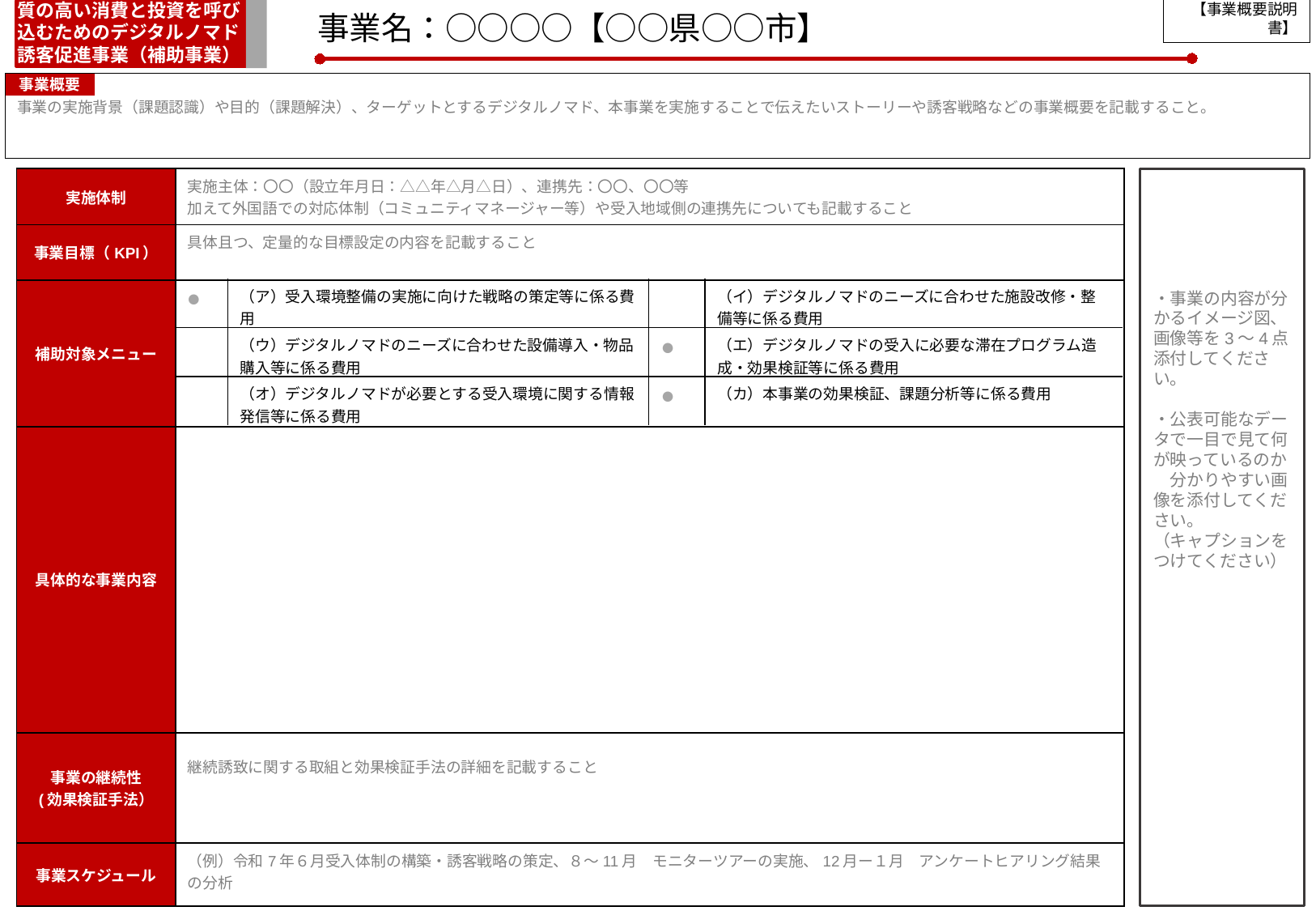

注１：公表される前提で作成してください。注２：実証事業の概要が本事業概要説明書１枚で分かるように簡潔に記載し、適宜、写真等を使用して下さい。
注３：グレーの記入要領等を削除の上、記載してください。フォントサイズは【8ポイント以上】とし、重要な箇所は下線付きの赤字で記載してください。
質の高い消費と投資を呼び込むためのデジタルノマド誘客促進事業（補助事業）
事業名：○○○○【○○県○○市】

【事業概要説明書】

事業概要

事業の実施背景（課題認識）や目的（課題解決）、ターゲットとするデジタルノマド、本事業を実施することで伝えたいストーリーや誘客戦略などの事業概要を記載すること。

| 実施体制 | 実施主体：〇〇（設立年月日：△△年△月△日）、連携先：〇〇、〇〇等　 加えて外国語での対応体制（コミュニティマネージャー等）や受入地域側の連携先についても記載すること |
| --- | --- |
| 事業目標（KPI） | 具体且つ、定量的な目標設定の内容を記載すること |
| 補助対象メニュー |  |
| 具体的な事業内容 |  |
| 事業の継続性 (効果検証手法） | 継続誘致に関する取組と効果検証手法の詳細を記載すること |
| 事業スケジュール | （例）令和7年６月受入体制の構築・誘客戦略の策定、８～11月　モニターツアーの実施、12月ー１月　アンケートヒアリング結果の分析 |

| ● | （ア）受入環境整備の実施に向けた戦略の策定等に係る費用 |  | （イ）デジタルノマドのニーズに合わせた施設改修・整備等に係る費用 |
| --- | --- | --- | --- |
|  | （ウ）デジタルノマドのニーズに合わせた設備導入・物品購入等に係る費用 | ● | （エ）デジタルノマドの受入に必要な滞在プログラム造成・効果検証等に係る費用 |
|  | （オ）デジタルノマドが必要とする受入環境に関する情報発信等に係る費用 | ● | （カ）本事業の効果検証、課題分析等に係る費用 |
・事業の内容が分かるイメージ図、画像等を3～4点添付してください。

・公表可能なデータで一目で見て何が映っているのか　分かりやすい画像を添付してください。
（キャプションをつけてください）